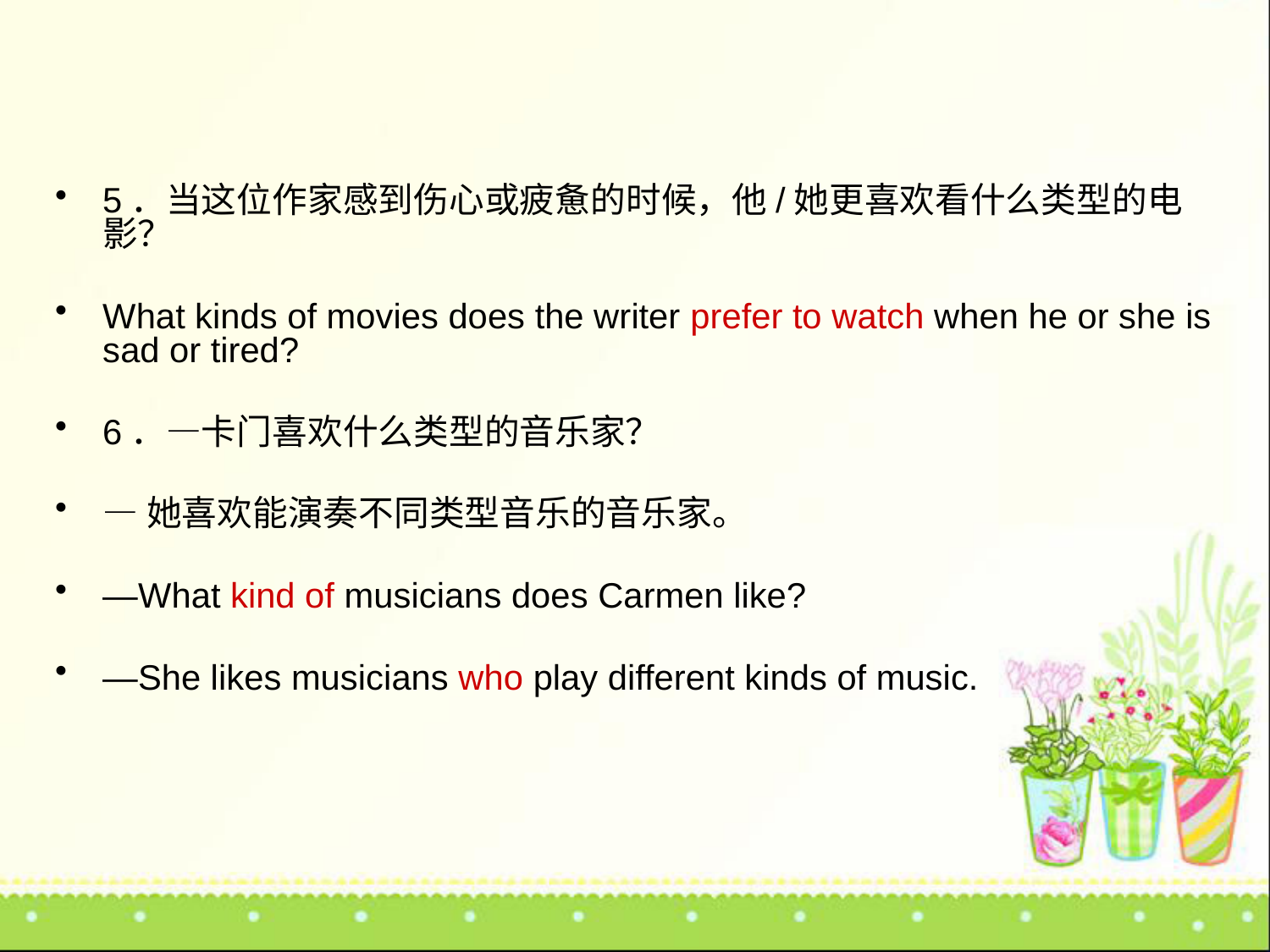

5．当这位作家感到伤心或疲惫的时候，他/她更喜欢看什么类型的电影？

What kinds of movies does the writer prefer to watch when he or she is sad or tired?

6．—卡门喜欢什么类型的音乐家？

—她喜欢能演奏不同类型音乐的音乐家。

—What kind of musicians does Carmen like?

—She likes musicians who play different kinds of music.